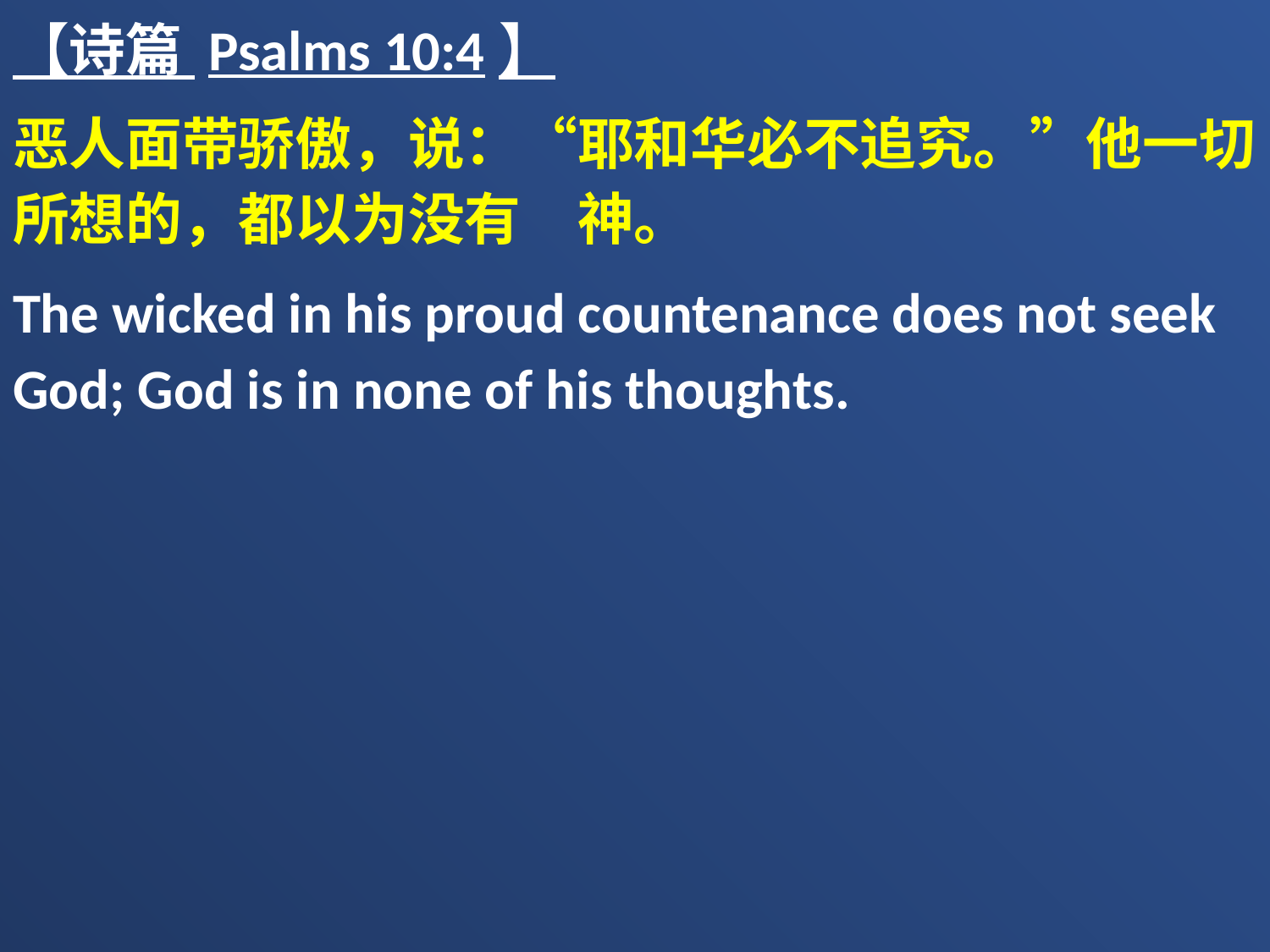

【诗篇 Psalms 10:4】
恶人面带骄傲，说：“耶和华必不追究。”他一切所想的，都以为没有　神。
The wicked in his proud countenance does not seek God; God is in none of his thoughts.